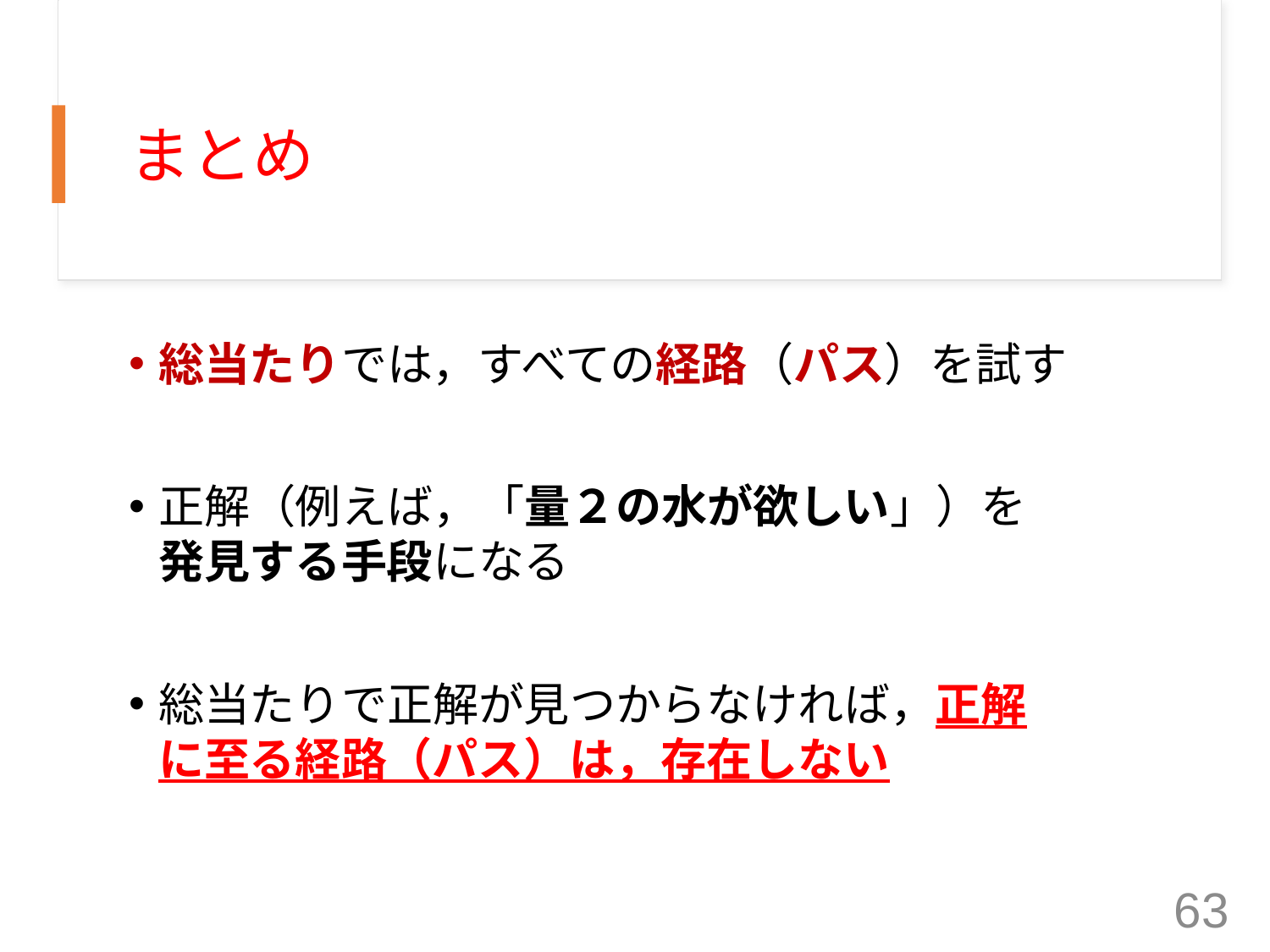

# まとめ

総当たりでは，すべての経路（パス）を試す

正解（例えば，「量２の水が欲しい」）を発見する手段になる

総当たりで正解が見つからなければ，正解に至る経路（パス）は，存在しない

63